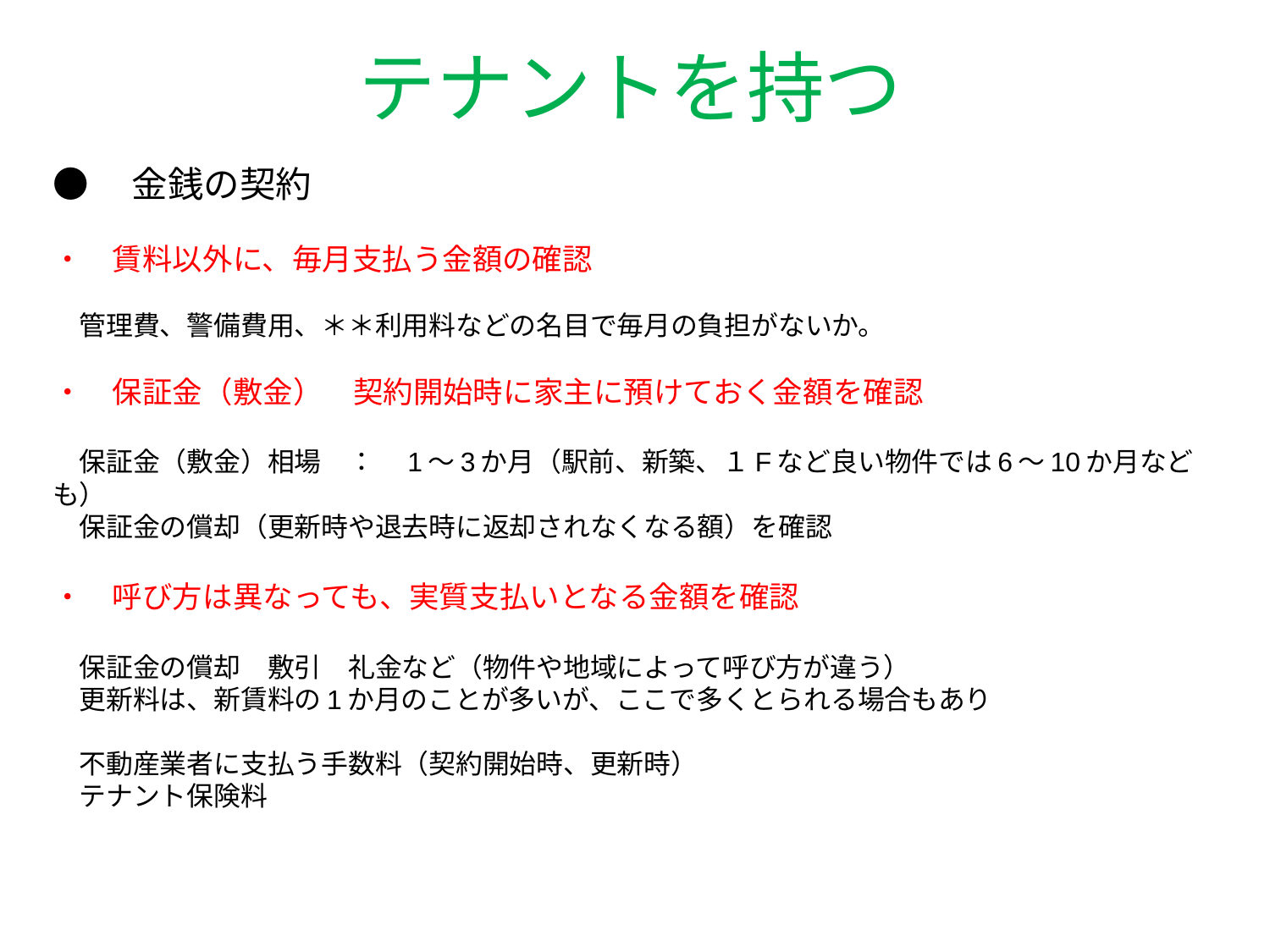

テナントを持つ
# ●　金銭の契約 ・　賃料以外に、毎月支払う金額の確認 　管理費、警備費用、＊＊利用料などの名目で毎月の負担がないか。 ・　保証金（敷金）　契約開始時に家主に預けておく金額を確認 　保証金（敷金）相場　：　1～3か月（駅前、新築、１Fなど良い物件では6～10か月なども） 　保証金の償却（更新時や退去時に返却されなくなる額）を確認　 　 ・　呼び方は異なっても、実質支払いとなる金額を確認 　保証金の償却　敷引　礼金など（物件や地域によって呼び方が違う） 　更新料は、新賃料の1か月のことが多いが、ここで多くとられる場合もあり 　不動産業者に支払う手数料（契約開始時、更新時） 　テナント保険料